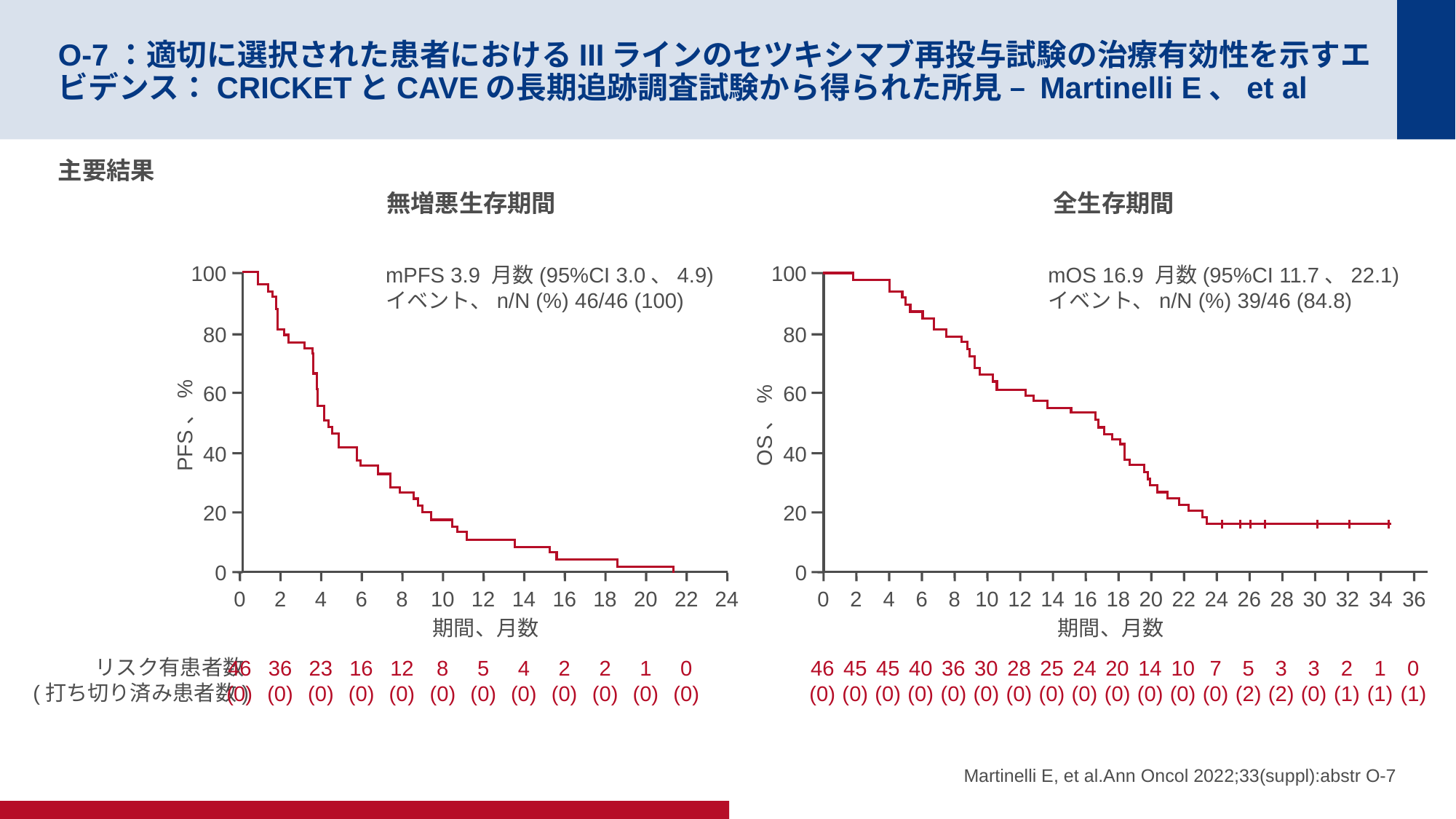

# O-7：適切に選択された患者におけるIIIラインのセツキシマブ再投与試験の治療有効性を示すエビデンス：CRICKETとCAVEの長期追跡調査試験から得られた所見 – Martinelli E、et al
主要結果
無増悪生存期間
全生存期間
100

80

60

PFS、%
40

20

0

100

80

60

OS、%
40

20

0

mPFS 3.9 月数(95%CI 3.0、4.9)
イベント、n/N (%) 46/46 (100)
mOS 16.9 月数(95%CI 11.7、22.1)
イベント、n/N (%) 39/46 (84.8)

0
2
4
6
8
10
12
14
16
18
20
22
24

0
2
4
6
8
10
12
14
16
18
20
22
24
26
28
30
32
34
36
期間、月数
期間、月数
リスク有患者数
(打ち切り済み患者数)
46
(0)
36
(0)
23
(0)
16
(0)
12
(0)
8
(0)
5
(0)
4
(0)
2
(0)
2
(0)
1
(0)
0
(0)
46
(0)
45
(0)
45
(0)
40
(0)
36
(0)
30
(0)
28
(0)
25
(0)
24
(0)
20
(0)
14
(0)
10
(0)
7
(0)
5
(2)
3
(2)
3
(0)
2
(1)
1
(1)
0
(1)
Martinelli E, et al.Ann Oncol 2022;33(suppl):abstr O-7